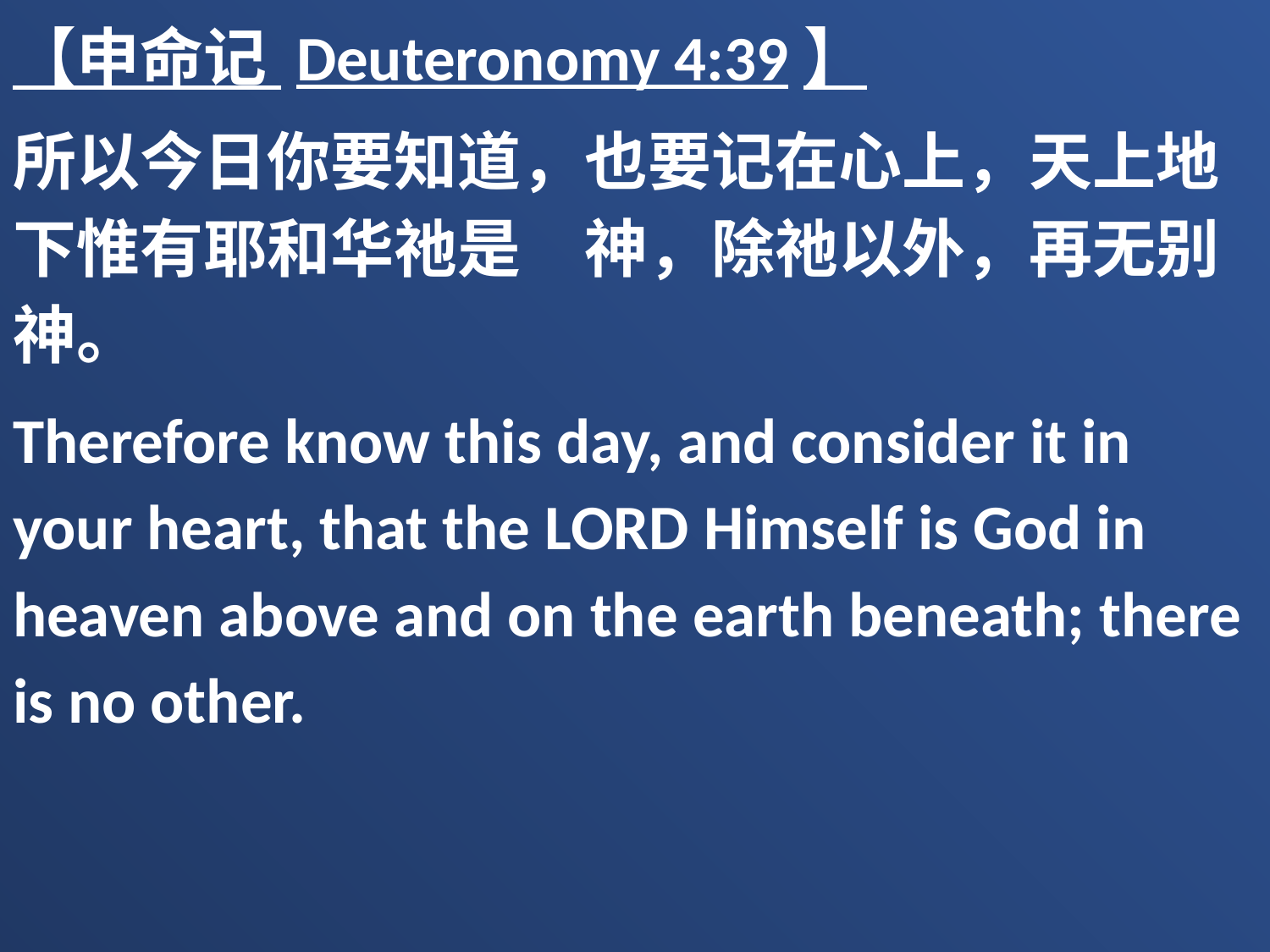

【申命记 Deuteronomy 4:39】
所以今日你要知道，也要记在心上，天上地下惟有耶和华祂是　神，除祂以外，再无别神。
Therefore know this day, and consider it in your heart, that the LORD Himself is God in heaven above and on the earth beneath; there is no other.